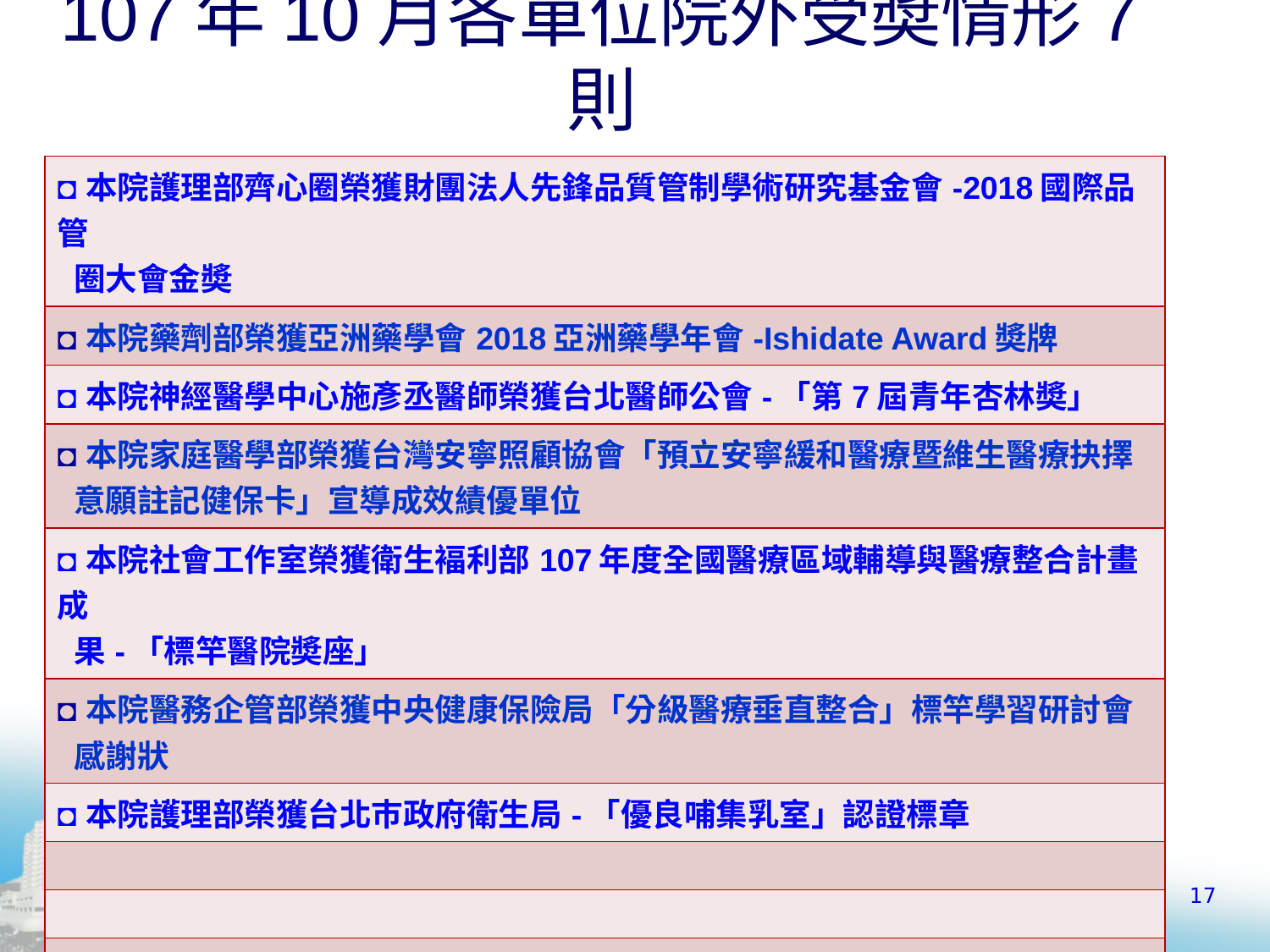

# 107年10月各單位院外受奬情形7則
| ◘本院護理部齊心圈榮獲財團法人先鋒品質管制學術研究基金會-2018國際品管 圈大會金奬 |
| --- |
| ◘本院藥劑部榮獲亞洲藥學會2018亞洲藥學年會-Ishidate Award奬牌 |
| ◘本院神經醫學中心施彥丞醫師榮獲台北醫師公會-「第7屆青年杏林奬」 |
| ◘本院家庭醫學部榮獲台灣安寧照顧協會「預立安寧緩和醫療暨維生醫療抉擇 意願註記健保卡」宣導成效績優單位 |
| ◘本院社會工作室榮獲衛生褔利部107年度全國醫療區域輔導與醫療整合計畫成 果-「標竿醫院奬座」 |
| ◘本院醫務企管部榮獲中央健康保險局「分級醫療垂直整合」標竿學習研討會 感謝狀 |
| ◘本院護理部榮獲台北巿政府衛生局-「優良哺集乳室」認證標章 |
|  |
|  |
|  |
17